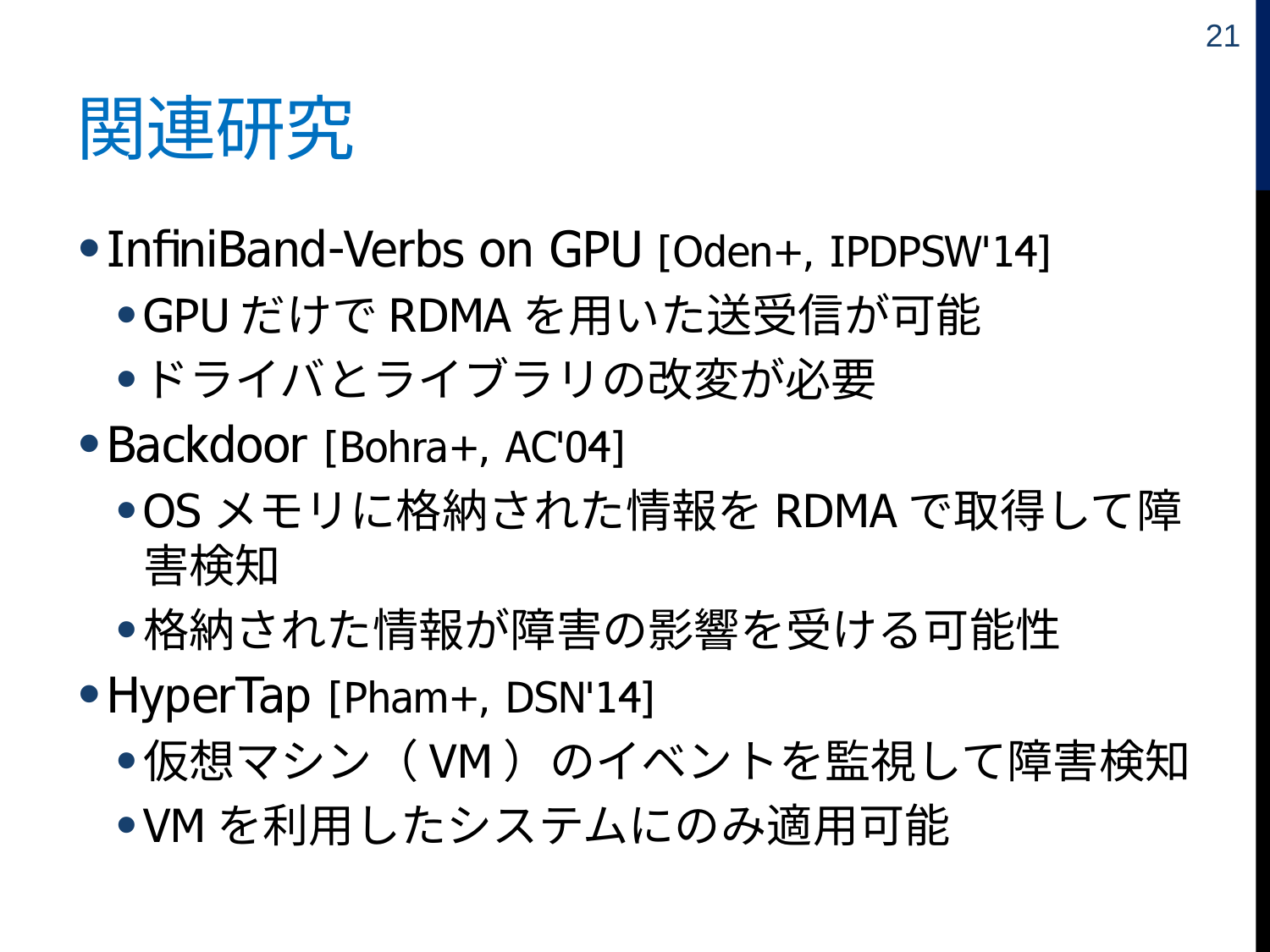

21
# 関連研究
InfiniBand-Verbs on GPU [Oden+, IPDPSW'14]
GPUだけでRDMAを用いた送受信が可能
ドライバとライブラリの改変が必要
Backdoor [Bohra+, AC'04]
OSメモリに格納された情報をRDMAで取得して障害検知
格納された情報が障害の影響を受ける可能性
HyperTap [Pham+, DSN'14]
仮想マシン（VM）のイベントを監視して障害検知
VMを利用したシステムにのみ適用可能